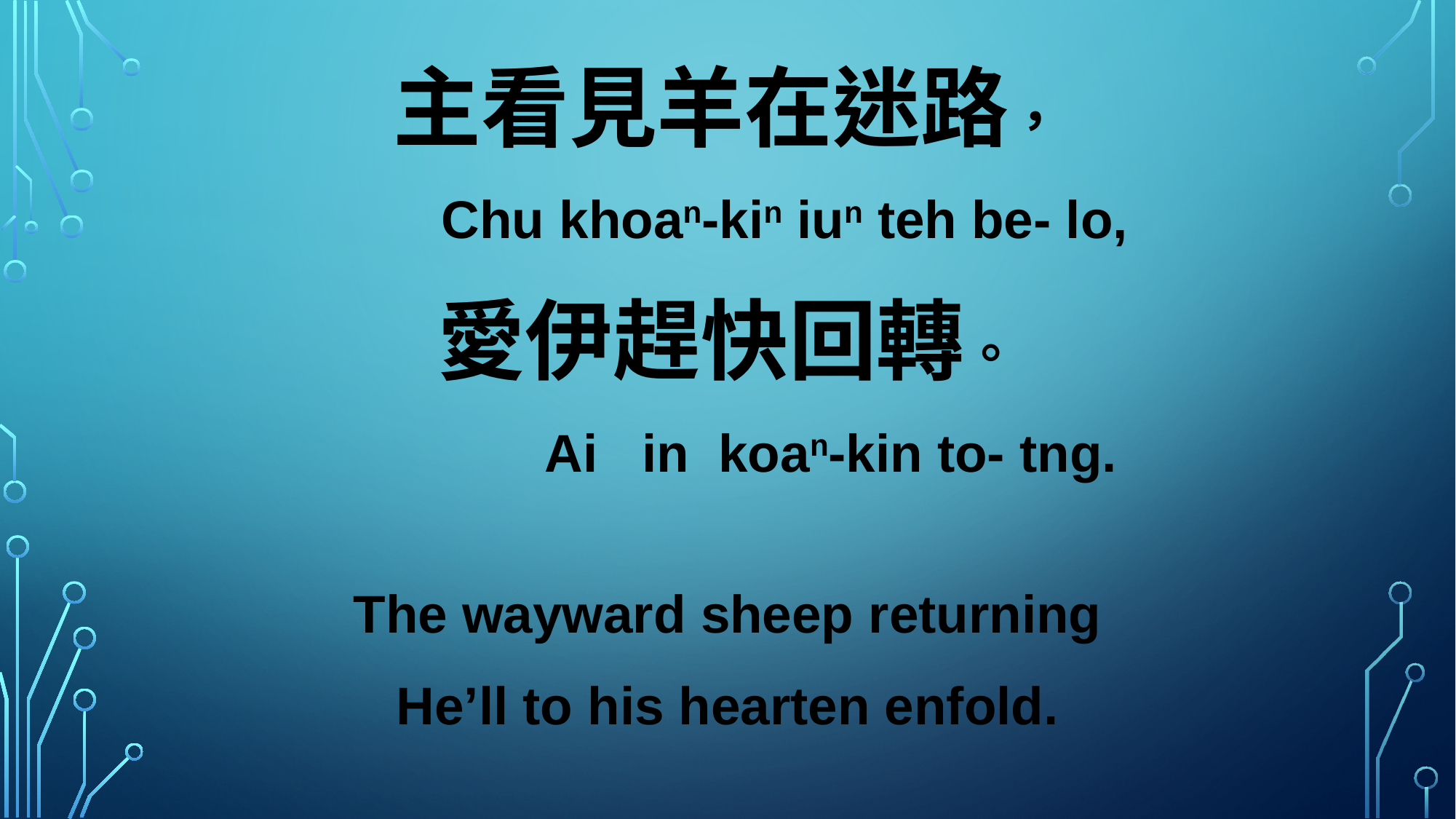

主看見羊在迷路，
                  Chu khoan-kin iun teh be- lo,
愛伊趕快回轉。
                         Ai   in  koan-kin to- tng.

The wayward sheep returning
He’ll to his hearten enfold.